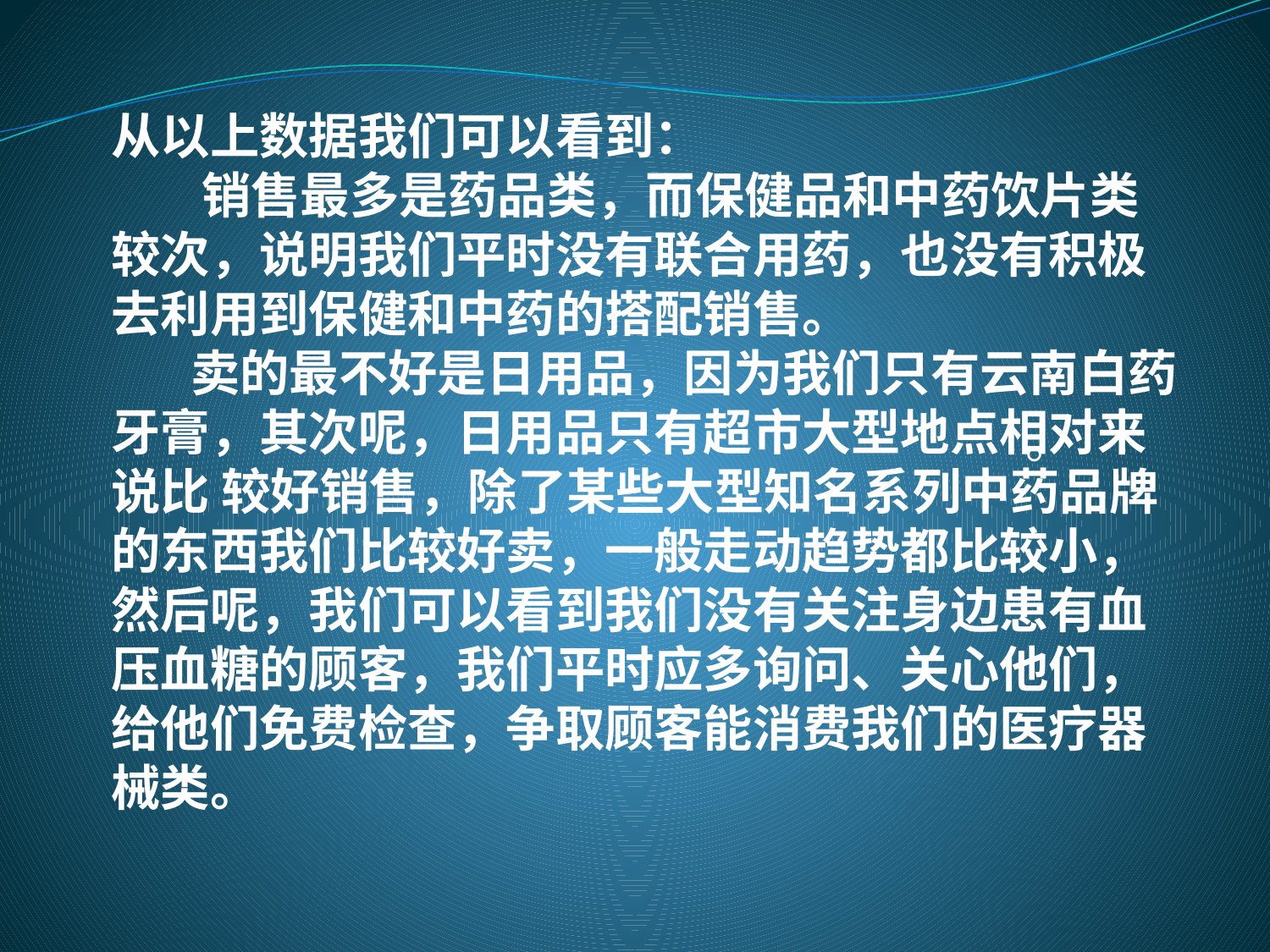

从以上数据我们可以看到：
       销售最多是药品类，而保健品和中药饮片类较次，说明我们平时没有联合用药，也没有积极去利用到保健和中药的搭配销售。
      卖的最不好是日用品，因为我们只有云南白药牙膏，其次呢，日用品只有超市大型地点相对来说比 较好销售，除了某些大型知名系列中药品牌的东西我们比较好卖，一般走动趋势都比较小，然后呢，我们可以看到我们没有关注身边患有血压血糖的顾客，我们平时应多询问、关心他们，给他们免费检查，争取顾客能消费我们的医疗器械类。
#
。